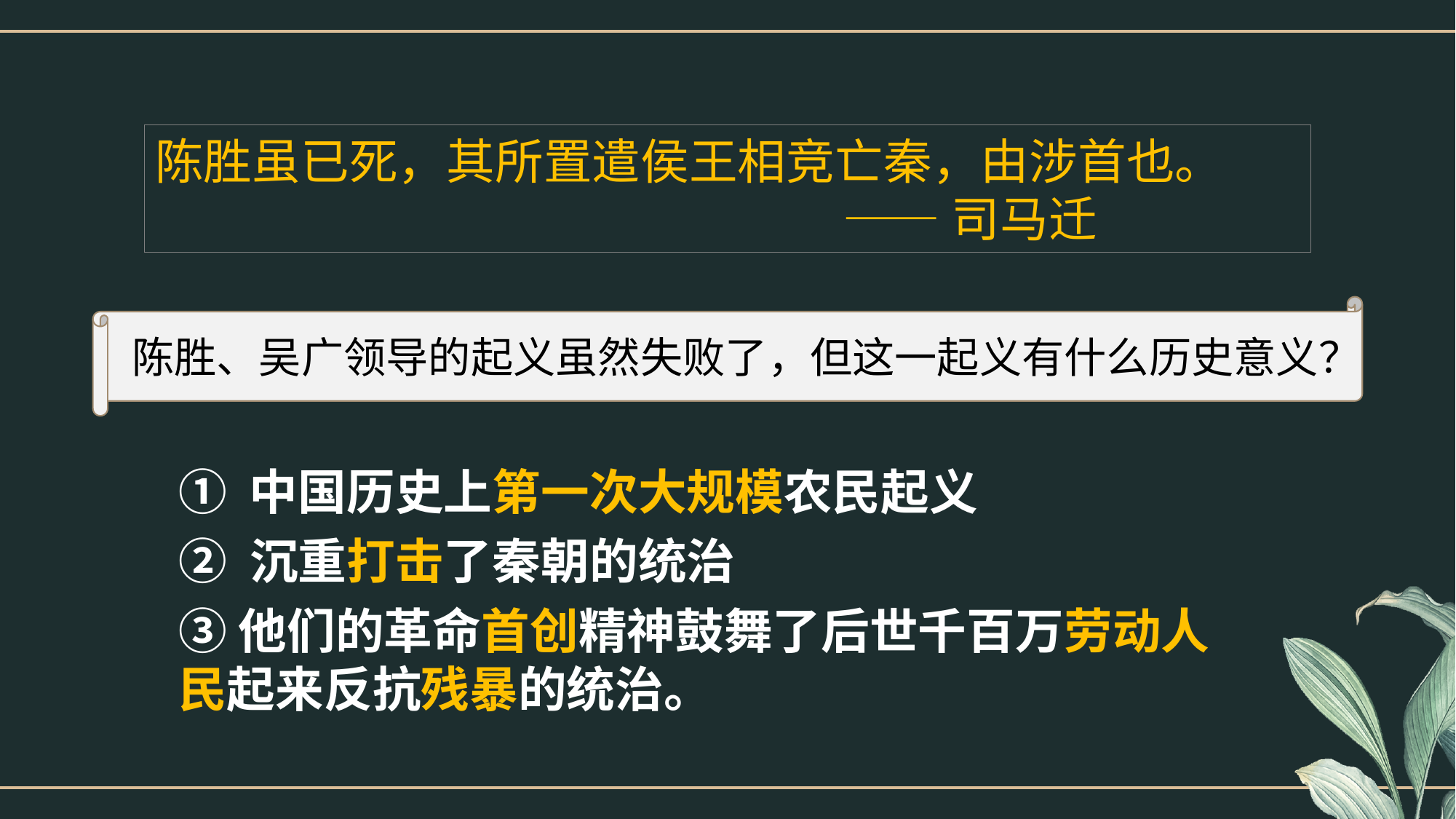

陈胜虽已死，其所置遣侯王相竞亡秦，由涉首也。
                                                               ——司马迁

陈胜、吴广领导的起义虽然失败了，但这一起义有什么历史意义？
① 中国历史上第一次大规模农民起义
② 沉重打击了秦朝的统治
③他们的革命首创精神鼓舞了后世千百万劳动人民起来反抗残暴的统治。